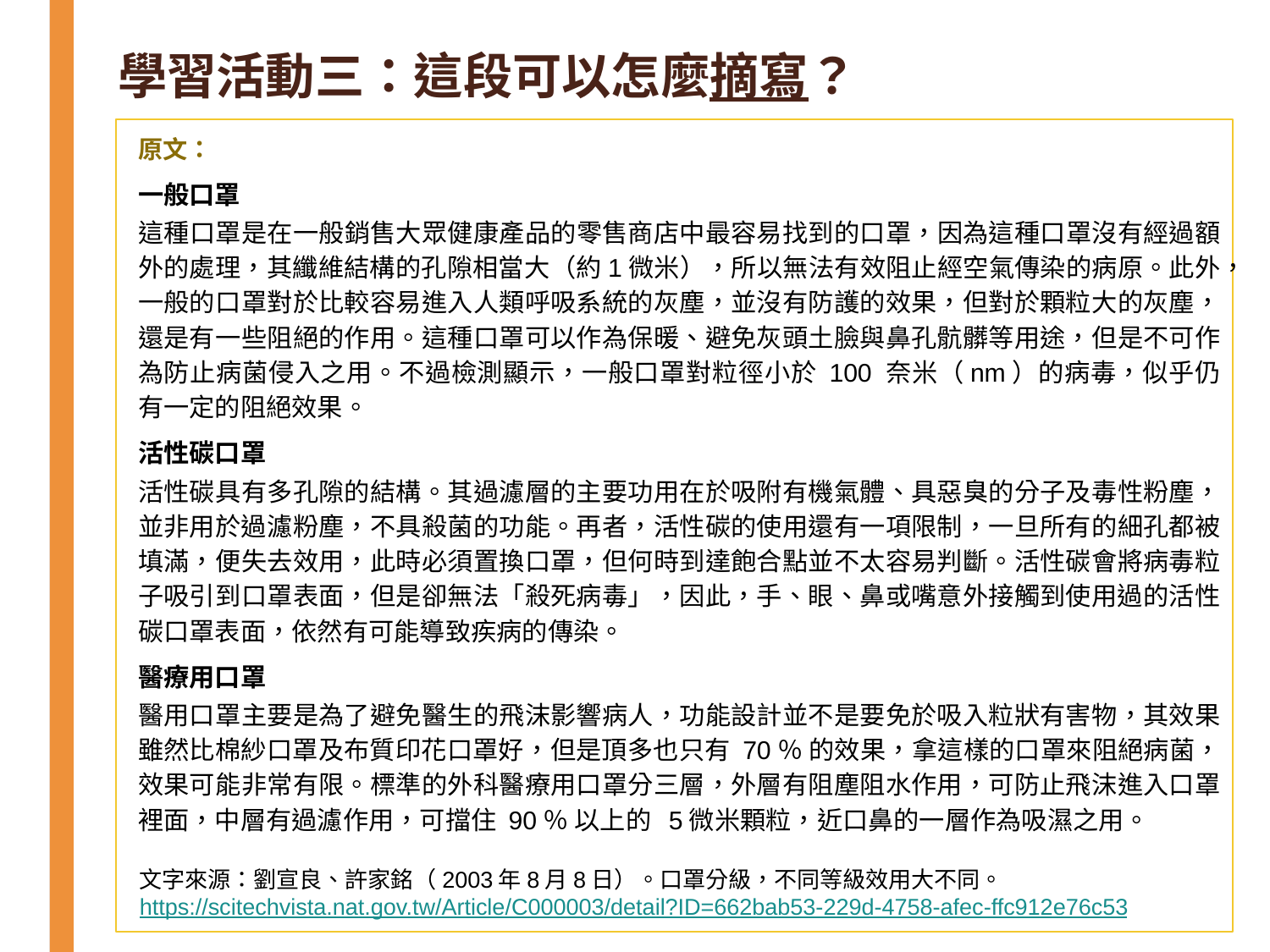

# 學習活動三：這段可以怎麼摘寫？

原文：
一般口罩
這種口罩是在一般銷售大眾健康產品的零售商店中最容易找到的口罩，因為這種口罩沒有經過額外的處理，其纖維結構的孔隙相當大（約1微米），所以無法有效阻止經空氣傳染的病原。此外，一般的口罩對於比較容易進入人類呼吸系統的灰塵，並沒有防護的效果，但對於顆粒大的灰塵，還是有一些阻絕的作用。這種口罩可以作為保暖、避免灰頭土臉與鼻孔骯髒等用途，但是不可作為防止病菌侵入之用。不過檢測顯示，一般口罩對粒徑小於 100 奈米（nm）的病毒，似乎仍有一定的阻絕效果。
活性碳口罩
活性碳具有多孔隙的結構。其過濾層的主要功用在於吸附有機氣體、具惡臭的分子及毒性粉塵，並非用於過濾粉塵，不具殺菌的功能。再者，活性碳的使用還有一項限制，一旦所有的細孔都被填滿，便失去效用，此時必須置換口罩，但何時到達飽合點並不太容易判斷。活性碳會將病毒粒子吸引到口罩表面，但是卻無法「殺死病毒」，因此，手、眼、鼻或嘴意外接觸到使用過的活性碳口罩表面，依然有可能導致疾病的傳染。
醫療用口罩
醫用口罩主要是為了避免醫生的飛沫影響病人，功能設計並不是要免於吸入粒狀有害物，其效果雖然比棉紗口罩及布質印花口罩好，但是頂多也只有 70％ 的效果，拿這樣的口罩來阻絕病菌，效果可能非常有限。標準的外科醫療用口罩分三層，外層有阻塵阻水作用，可防止飛沫進入口罩裡面，中層有過濾作用，可擋住 90％ 以上的  5微米顆粒，近口鼻的一層作為吸濕之用。
文字來源：劉宣良、許家銘（2003年8月8日）。口罩分級，不同等級效用大不同。 https://scitechvista.nat.gov.tw/Article/C000003/detail?ID=662bab53-229d-4758-afec-ffc912e76c53
72